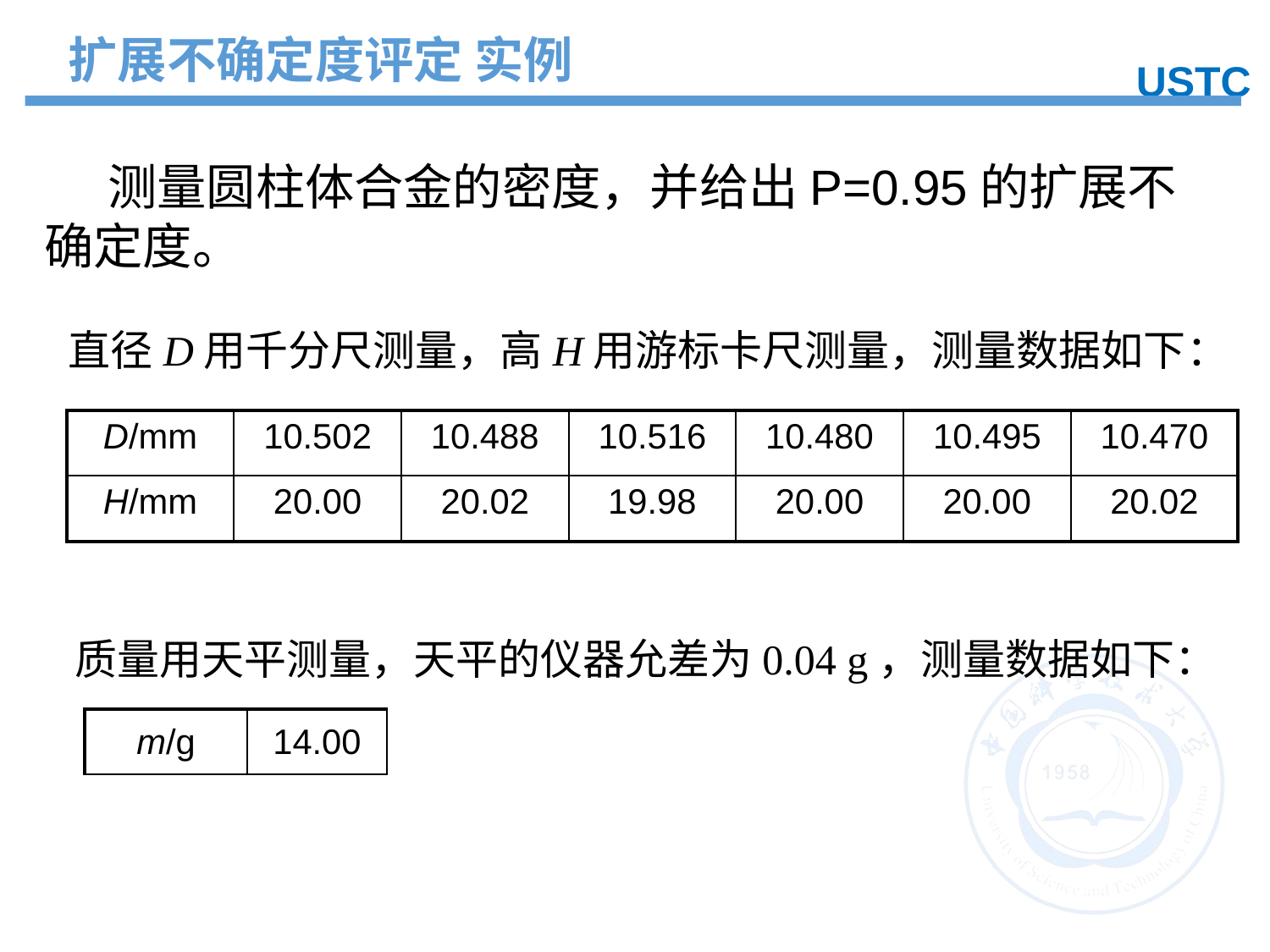

扩展不确定度评定 实例
USTC

实验目的
测量圆柱体合金的密度，并给出P=0.95的扩展不确定度。
直径D用千分尺测量，高H用游标卡尺测量，测量数据如下：
| D/mm | 10.502 | 10.488 | 10.516 | 10.480 | 10.495 | 10.470 |
| --- | --- | --- | --- | --- | --- | --- |
| H/mm | 20.00 | 20.02 | 19.98 | 20.00 | 20.00 | 20.02 |
质量用天平测量，天平的仪器允差为0.04 g，测量数据如下：
| m/g | 14.00 |
| --- | --- |